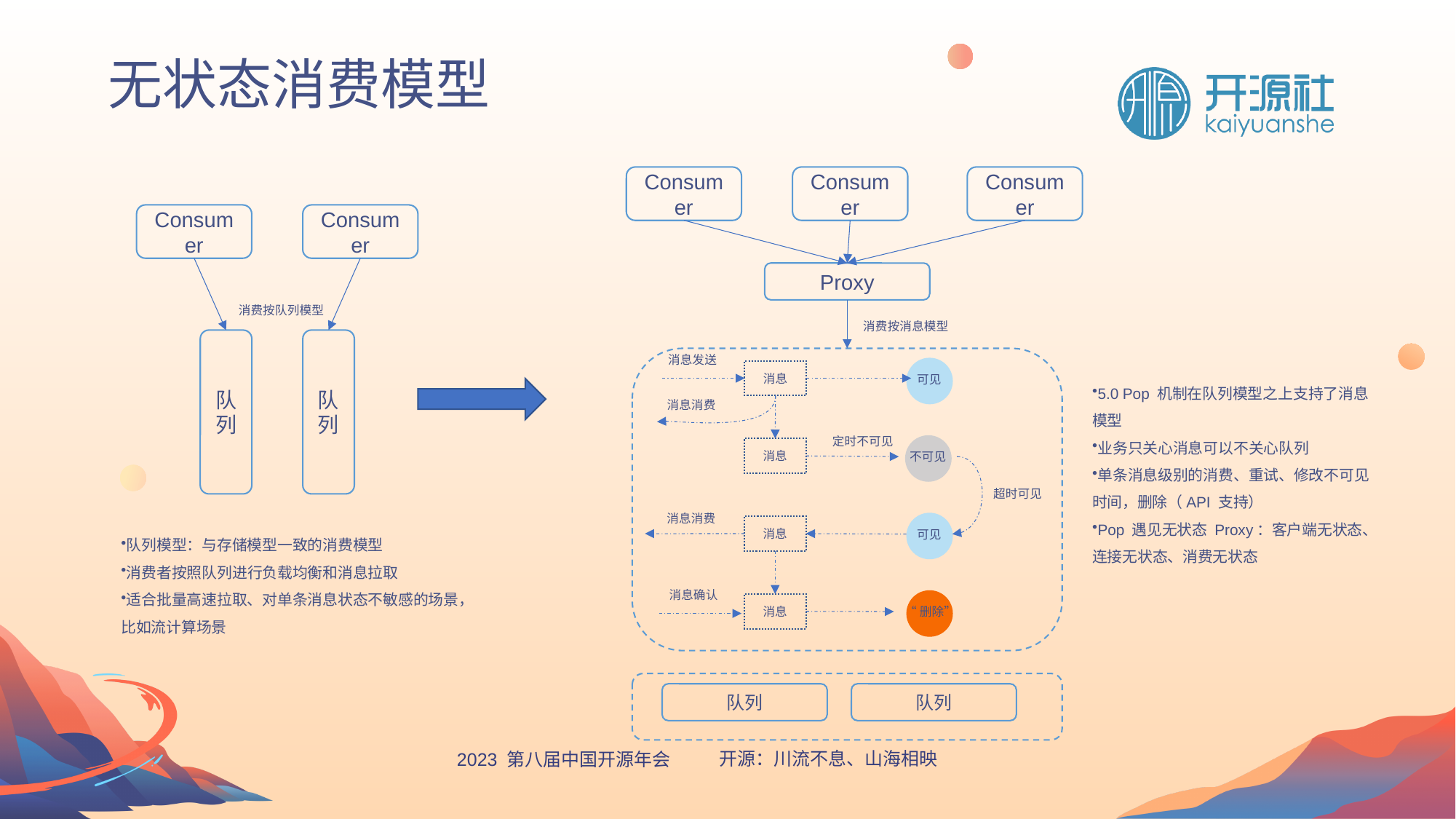

无状态消费模型
Consumer
Consumer
Consumer
Consumer
Consumer
Proxy
消费按队列模型
消费按消息模型
队列
队列
消息发送

可见
消息
5.0 Pop 机制在队列模型之上支持了消息模型
业务只关心消息可以不关心队列
单条消息级别的消费、重试、修改不可见时间，删除（API 支持）
Pop 遇见无状态 Proxy：客户端无状态、连接无状态、消费无状态

消息消费
定时不可见

不可见
消息
超时可见
消息消费

可见
消息
队列模型：与存储模型一致的消费模型
消费者按照队列进行负载均衡和消息拉取
适合批量高速拉取、对单条消息状态不敏感的场景，比如流计算场景

消息确认

“删除”
消息

队列
队列